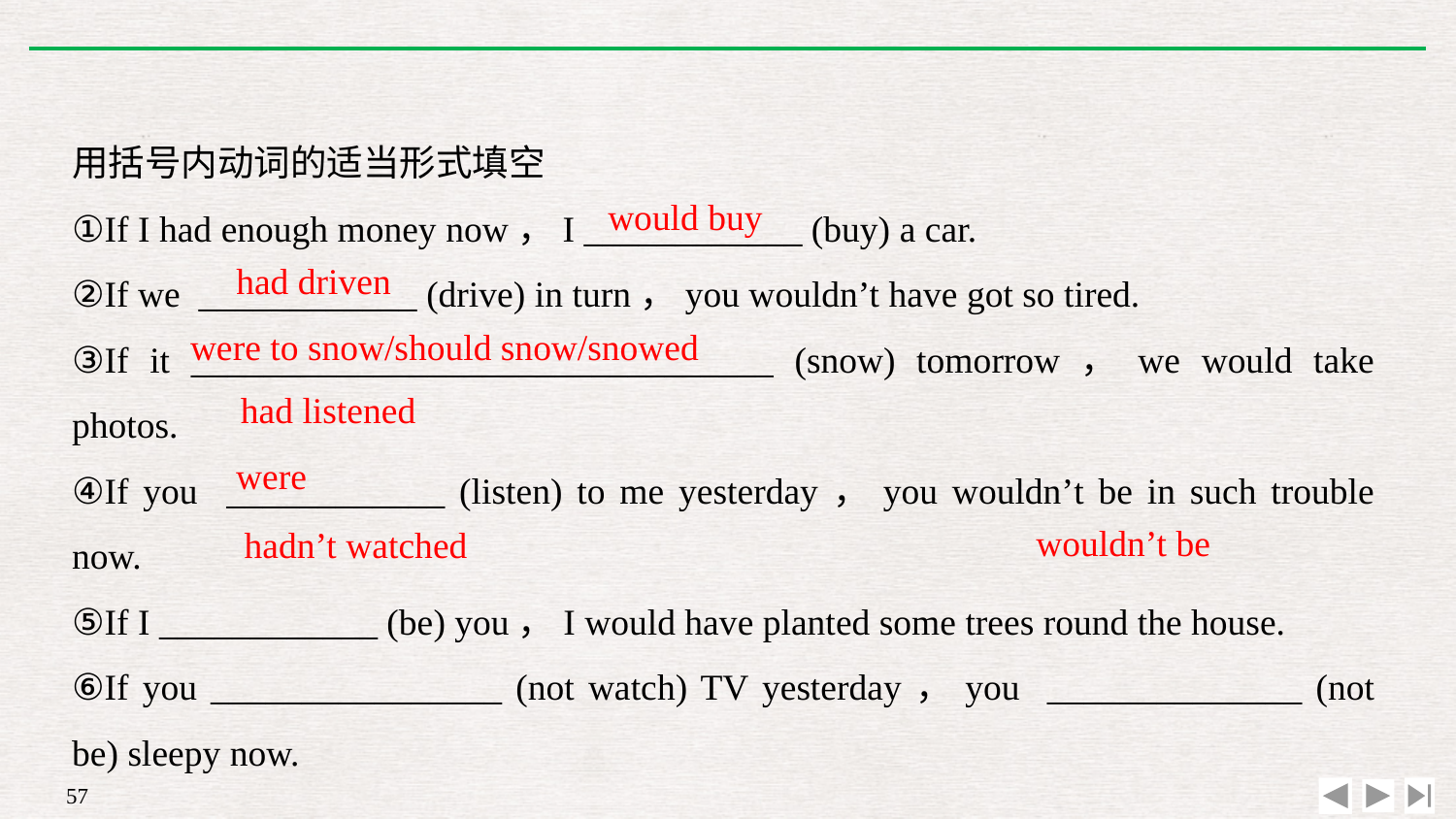

用括号内动词的适当形式填空
①If I had enough money now，I ____________ (buy) a car.
②If we  ____________ (drive) in turn，you wouldn’t have got so tired.
③If it ________________________________ (snow) tomorrow，we would take photos.
④If you  ____________ (listen) to me yesterday，you wouldn’t be in such trouble now.
⑤If I ____________ (be) you，I would have planted some trees round the house.
⑥If you ________________ (not watch) TV yesterday，you  ______________ (not be) sleepy now.
would buy
had driven
were to snow/should snow/snowed
had listened
were
wouldn’t be
hadn’t watched